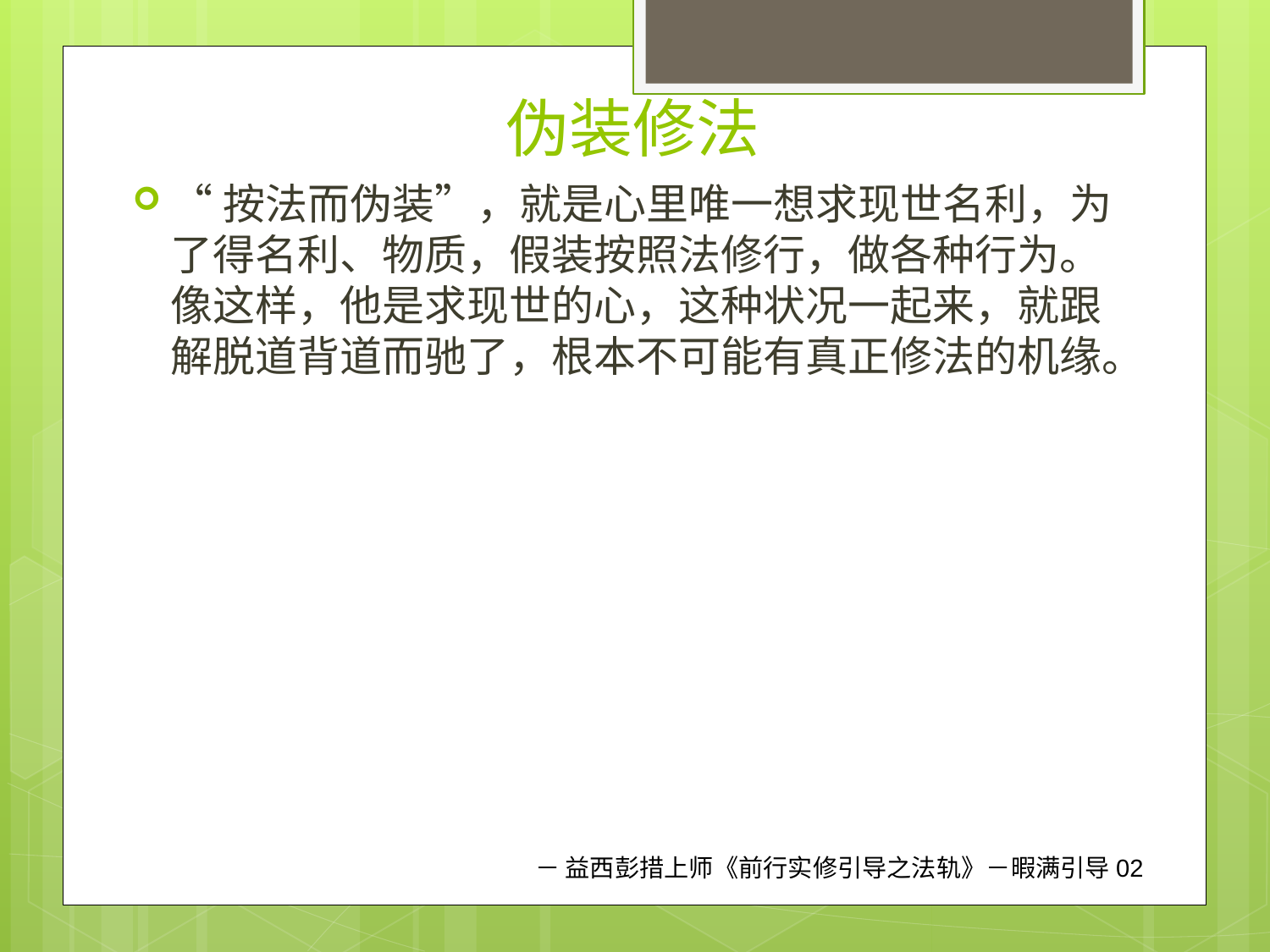

# 伪装修法
“按法而伪装”，就是心里唯一想求现世名利，为了得名利、物质，假装按照法修行，做各种行为。像这样，他是求现世的心，这种状况一起来，就跟解脱道背道而驰了，根本不可能有真正修法的机缘。

－ 益西彭措上师《前行实修引导之法轨》－暇满引导02